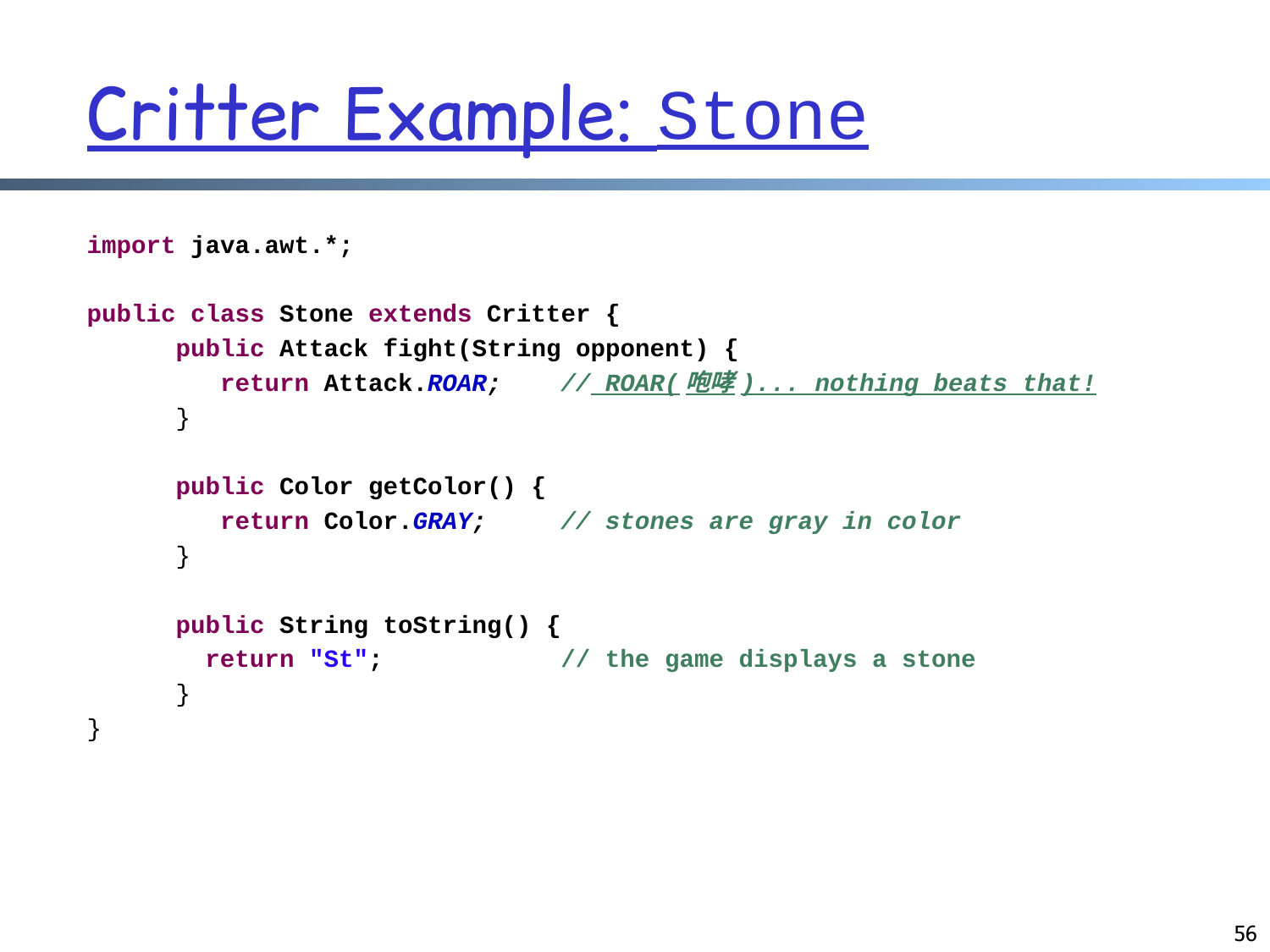

# Critter Example: Stone
import java.awt.*;

public class Stone extends Critter {
      public Attack fight(String opponent) {
         return Attack.ROAR;    // ROAR(咆哮)... nothing beats that!
      }

      public Color getColor() {
         return Color.GRAY;     // stones are gray in color
      }

      public String toString() {
        return "St";            // the game displays a stone
      }
}
56